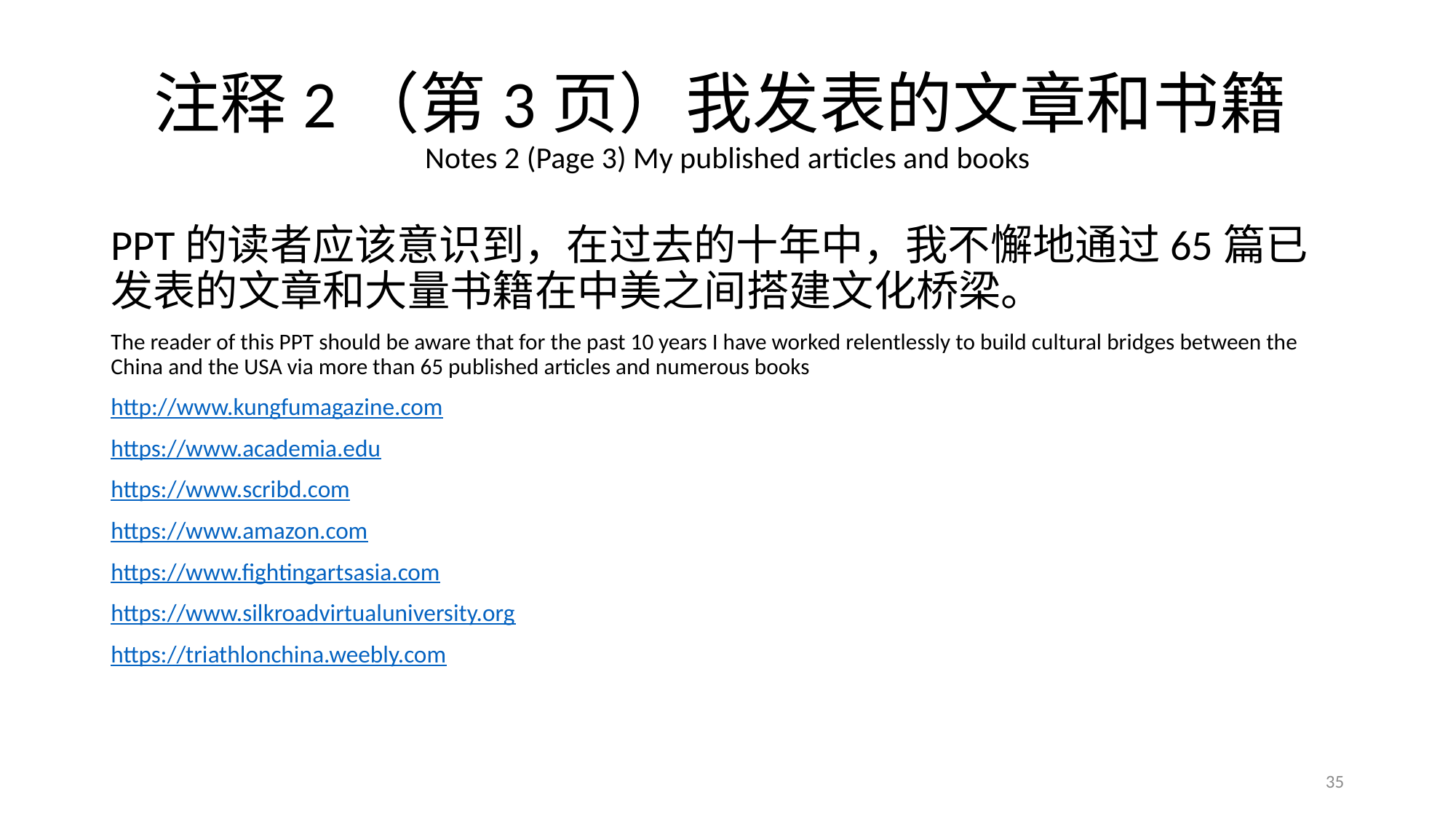

# 注释2（第3页）我发表的文章和书籍 Notes 2 (Page 3) My published articles and books
PPT的读者应该意识到，在过去的十年中，我不懈地通过65篇已发表的文章和大量书籍在中美之间搭建文化桥梁。
The reader of this PPT should be aware that for the past 10 years I have worked relentlessly to build cultural bridges between the China and the USA via more than 65 published articles and numerous books
http://www.kungfumagazine.com
https://www.academia.edu
https://www.scribd.com
https://www.amazon.com
https://www.fightingartsasia.com
https://www.silkroadvirtualuniversity.org
https://triathlonchina.weebly.com
35